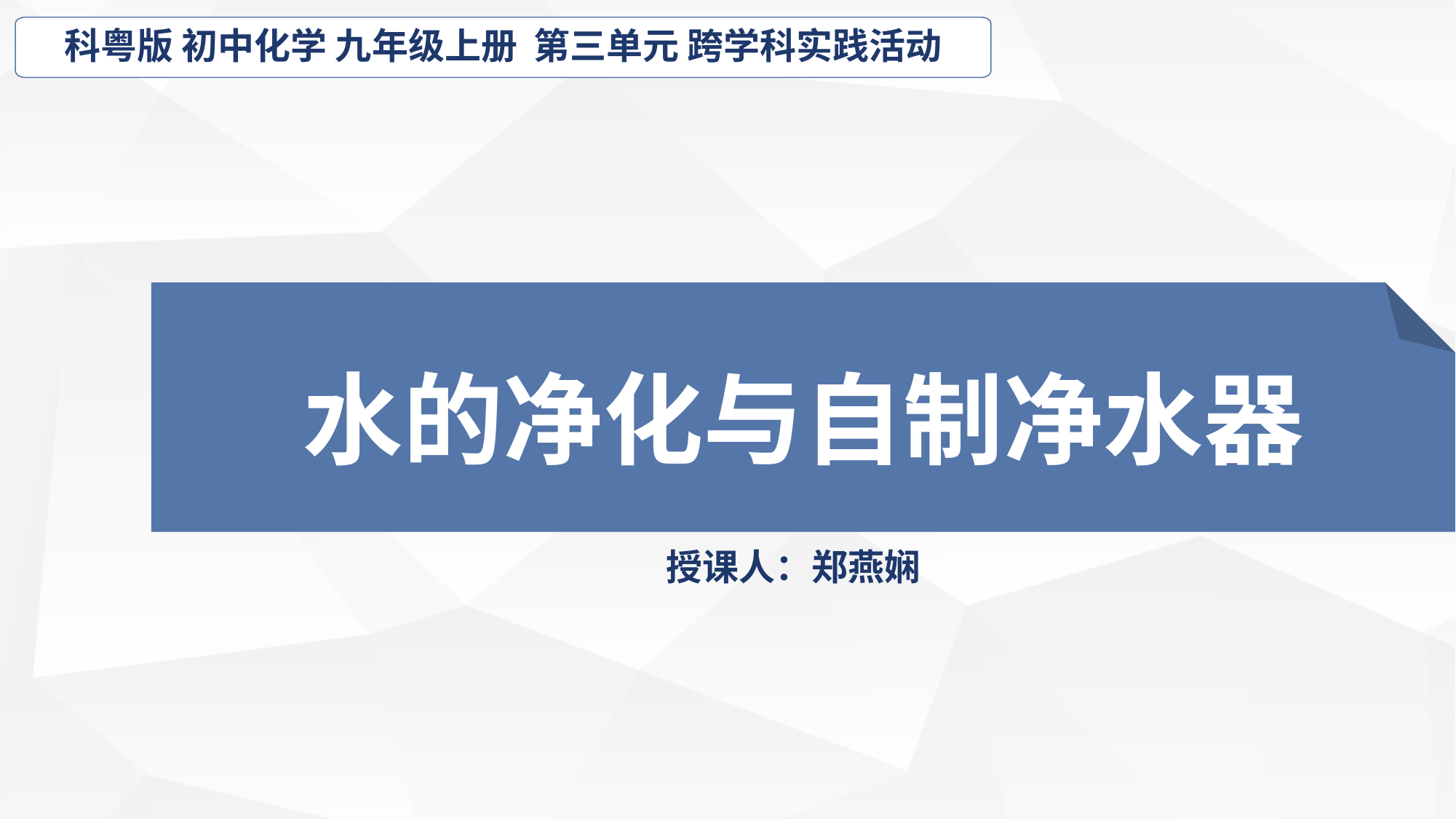

科粤版 初中化学 九年级上册  第三单元 跨学科实践活动

水的净化与自制净水器

授课人：郑燕娴